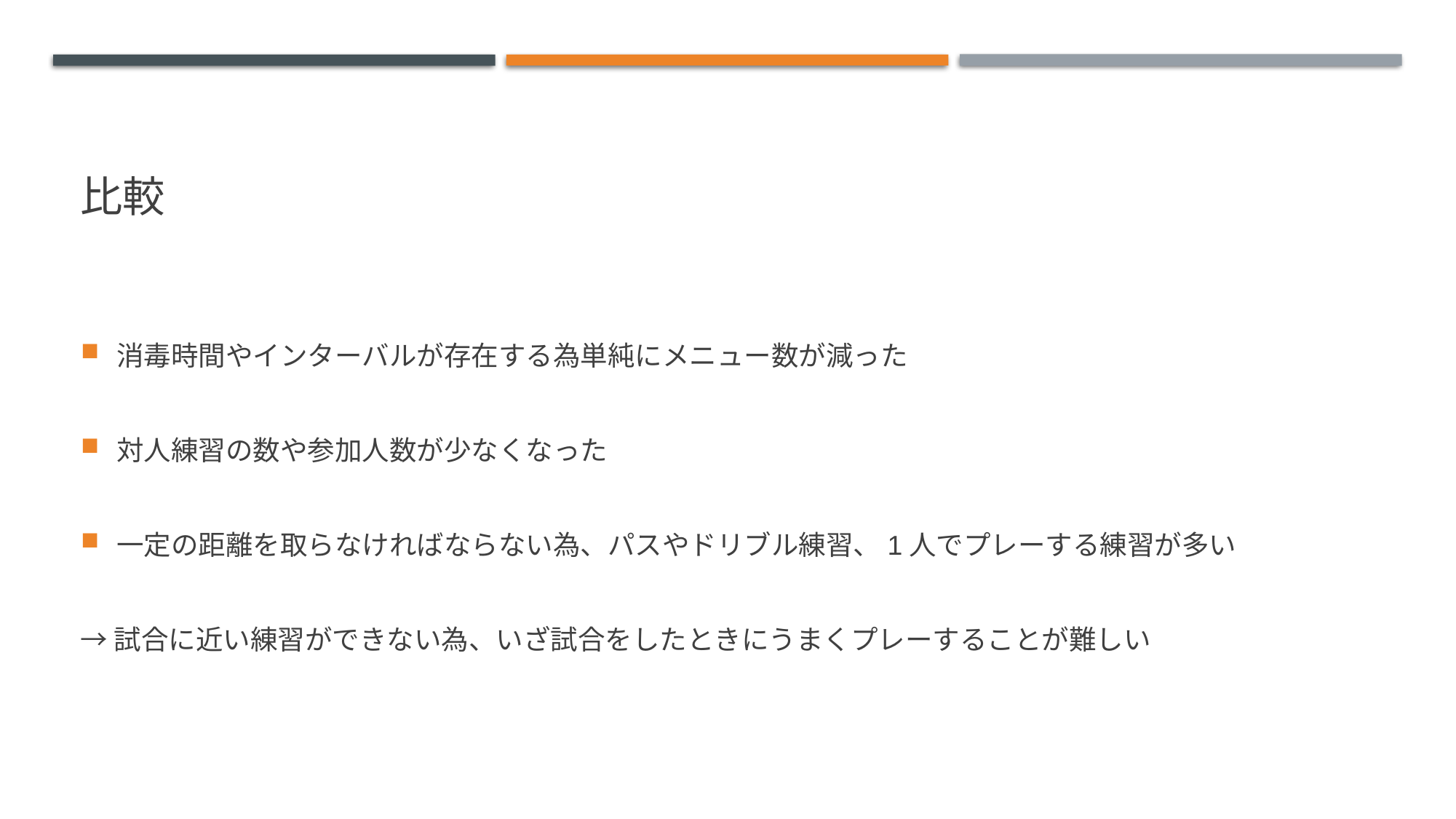

# 比較
消毒時間やインターバルが存在する為単純にメニュー数が減った

対人練習の数や参加人数が少なくなった

一定の距離を取らなければならない為、パスやドリブル練習、1人でプレーする練習が多い

→試合に近い練習ができない為、いざ試合をしたときにうまくプレーすることが難しい